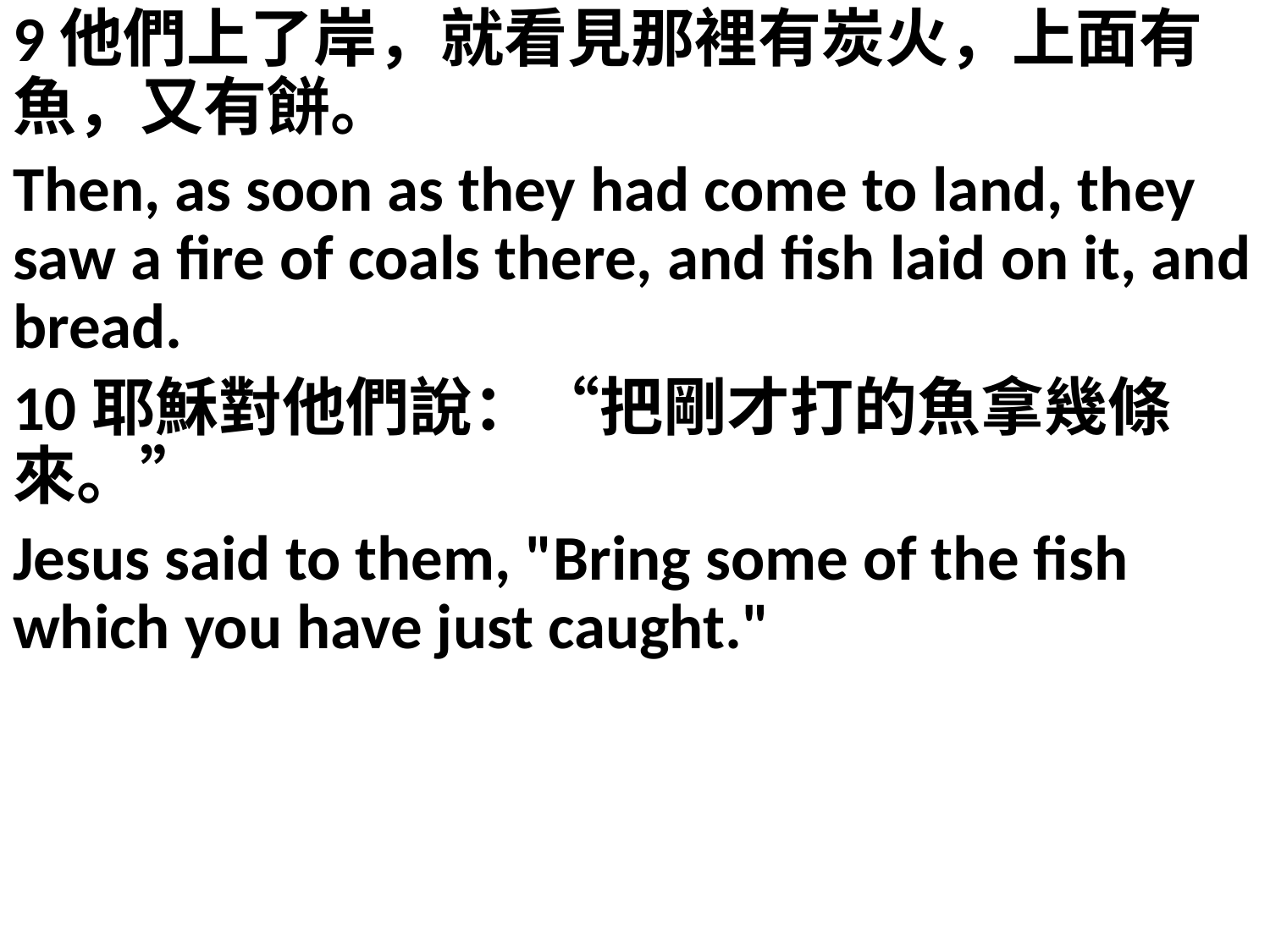

9他們上了岸，就看見那裡有炭火，上面有魚，又有餅。
Then, as soon as they had come to land, they saw a fire of coals there, and fish laid on it, and bread.
10耶穌對他們說：“把剛才打的魚拿幾條來。”
Jesus said to them, "Bring some of the fish which you have just caught."